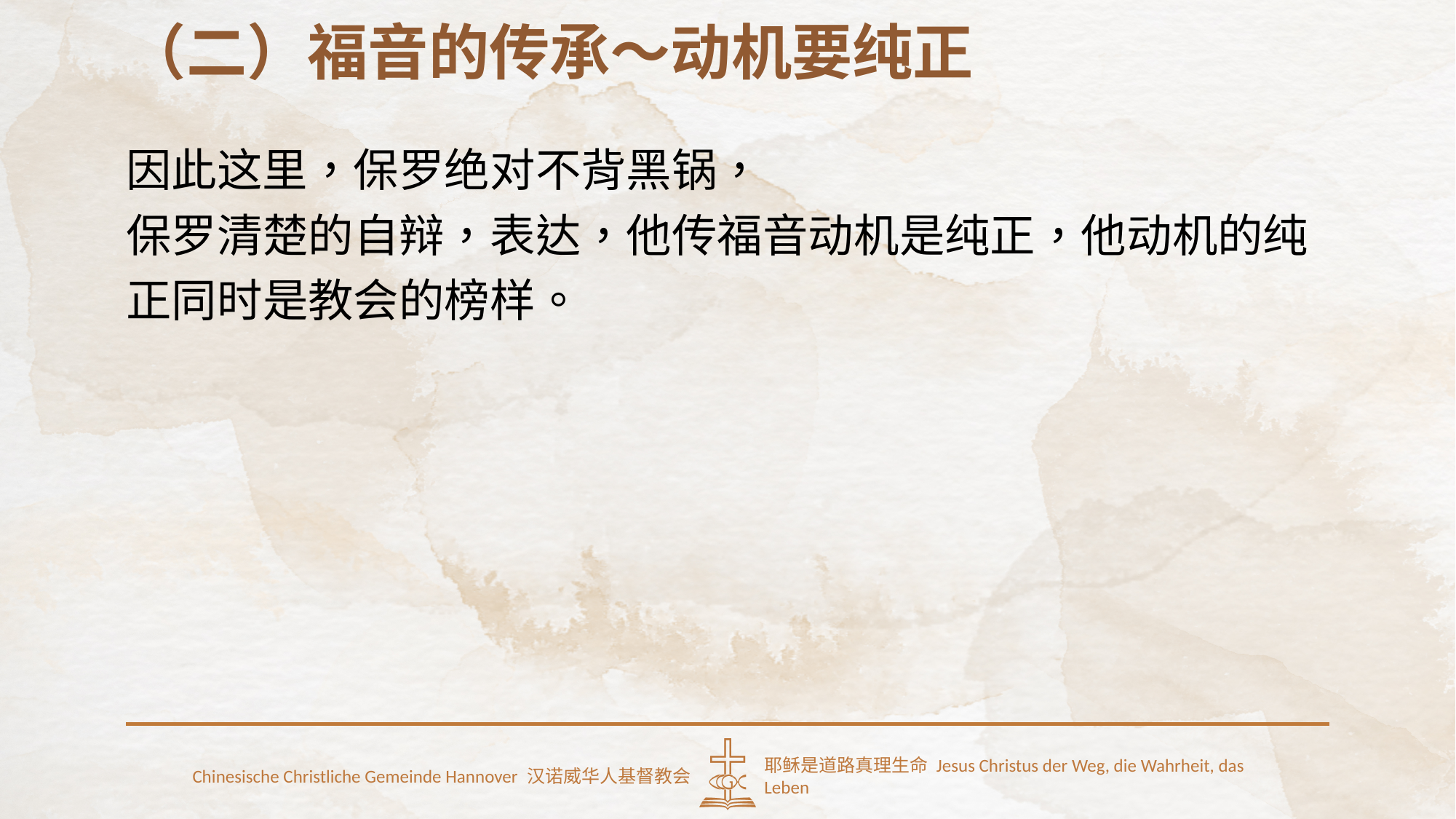

（二）福音的传承～动机要纯正
因此这里，保罗绝对不背黑锅，
保罗清楚的自辩，表达，他传福音动机是纯正，他动机的纯正同时是教会的榜样。